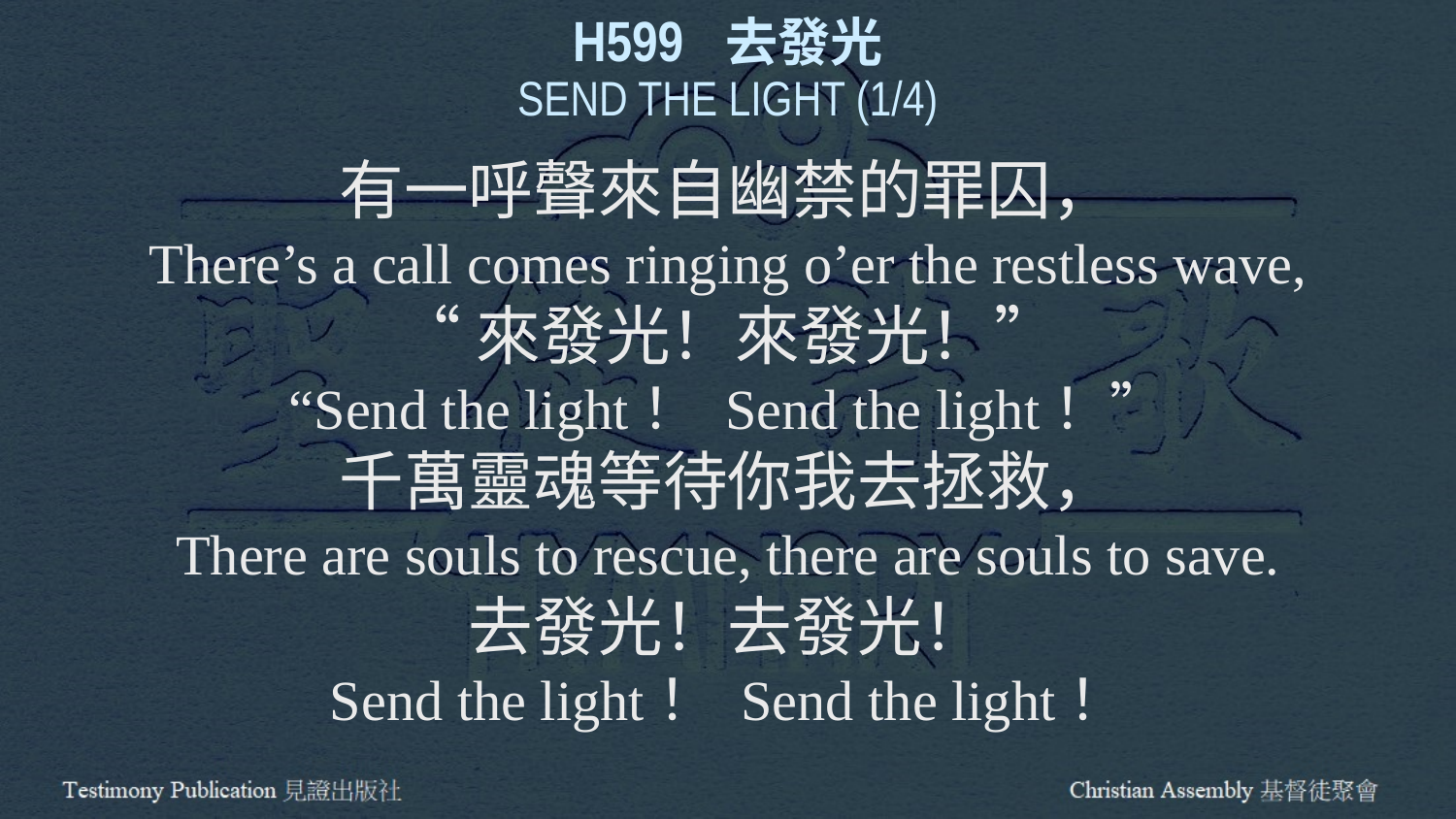

H599  去發光
SEND THE LIGHT (1/4)
有一呼聲來自幽禁的罪囚，
There’s a call comes ringing o’er the restless wave,
“來發光！來發光！”
“Send the light！ Send the light！”
千萬靈魂等待你我去拯救，
There are souls to rescue, there are souls to save.
去發光！去發光！
Send the light！ Send the light！